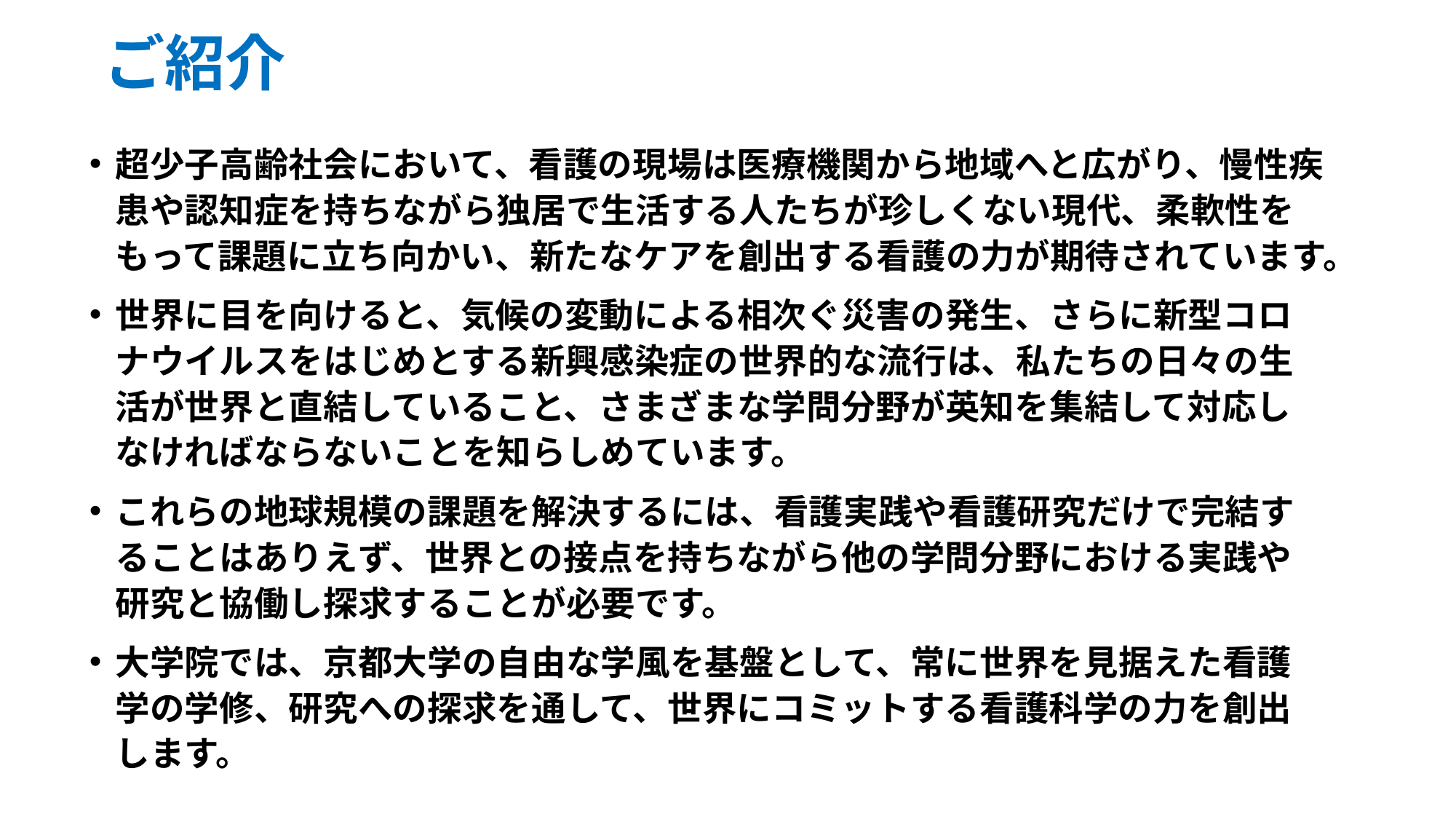

# ご紹介
超少子高齢社会において、看護の現場は医療機関から地域へと広がり、慢性疾患や認知症を持ちながら独居で生活する人たちが珍しくない現代、柔軟性をもって課題に立ち向かい、新たなケアを創出する看護の力が期待されています。
世界に目を向けると、気候の変動による相次ぐ災害の発生、さらに新型コロナウイルスをはじめとする新興感染症の世界的な流行は、私たちの日々の生活が世界と直結していること、さまざまな学問分野が英知を集結して対応しなければならないことを知らしめています。
これらの地球規模の課題を解決するには、看護実践や看護研究だけで完結することはありえず、世界との接点を持ちながら他の学問分野における実践や研究と協働し探求することが必要です。
大学院では、京都大学の自由な学風を基盤として、常に世界を見据えた看護学の学修、研究への探求を通して、世界にコミットする看護科学の力を創出します。